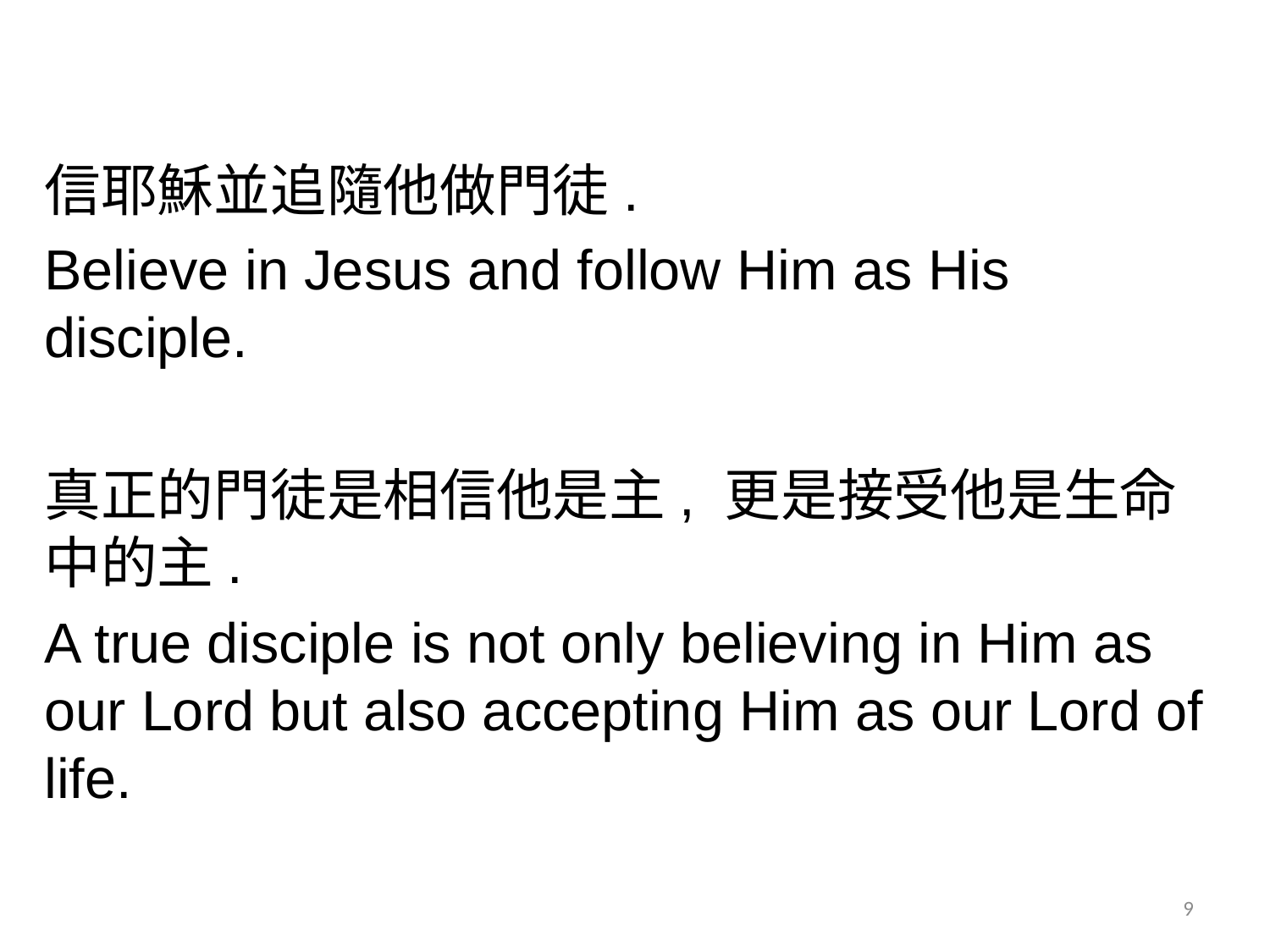

#
信耶穌並追隨他做門徒.
Believe in Jesus and follow Him as His disciple.

真正的門徒是相信他是主, 更是接受他是生命中的主.
A true disciple is not only believing in Him as our Lord but also accepting Him as our Lord of life.

9